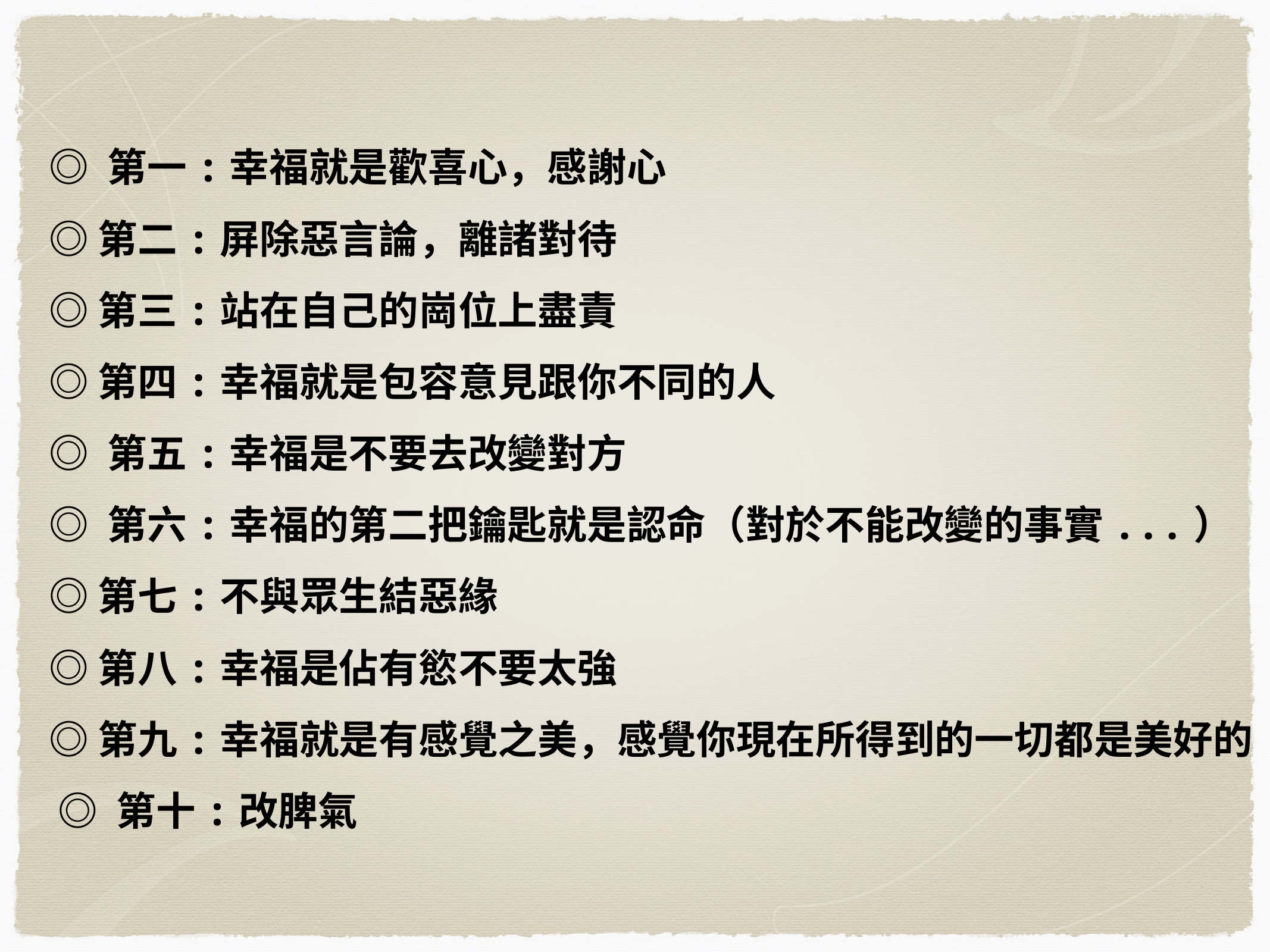

◎ 第⼀:幸福就是歡喜心，感謝⼼
◎ 第⼆:屏除惡⾔論，離諸對待
◎ 第三:站在⾃己的崗位上盡責
◎ 第四:幸福就是包容意⾒跟你不同的⼈
◎ 第五:幸福是不要去改變對⽅
◎ 第六:幸福的第⼆把鑰匙就是認命（對於不能改變的事實...）
◎ 第七:不與眾生結惡緣
◎ 第八:幸福是佔有慾不要太強
◎ 第九:幸福就是有感覺之美，感覺你現在所得到的一切都是美好的
 ◎ 第⼗:改脾氣